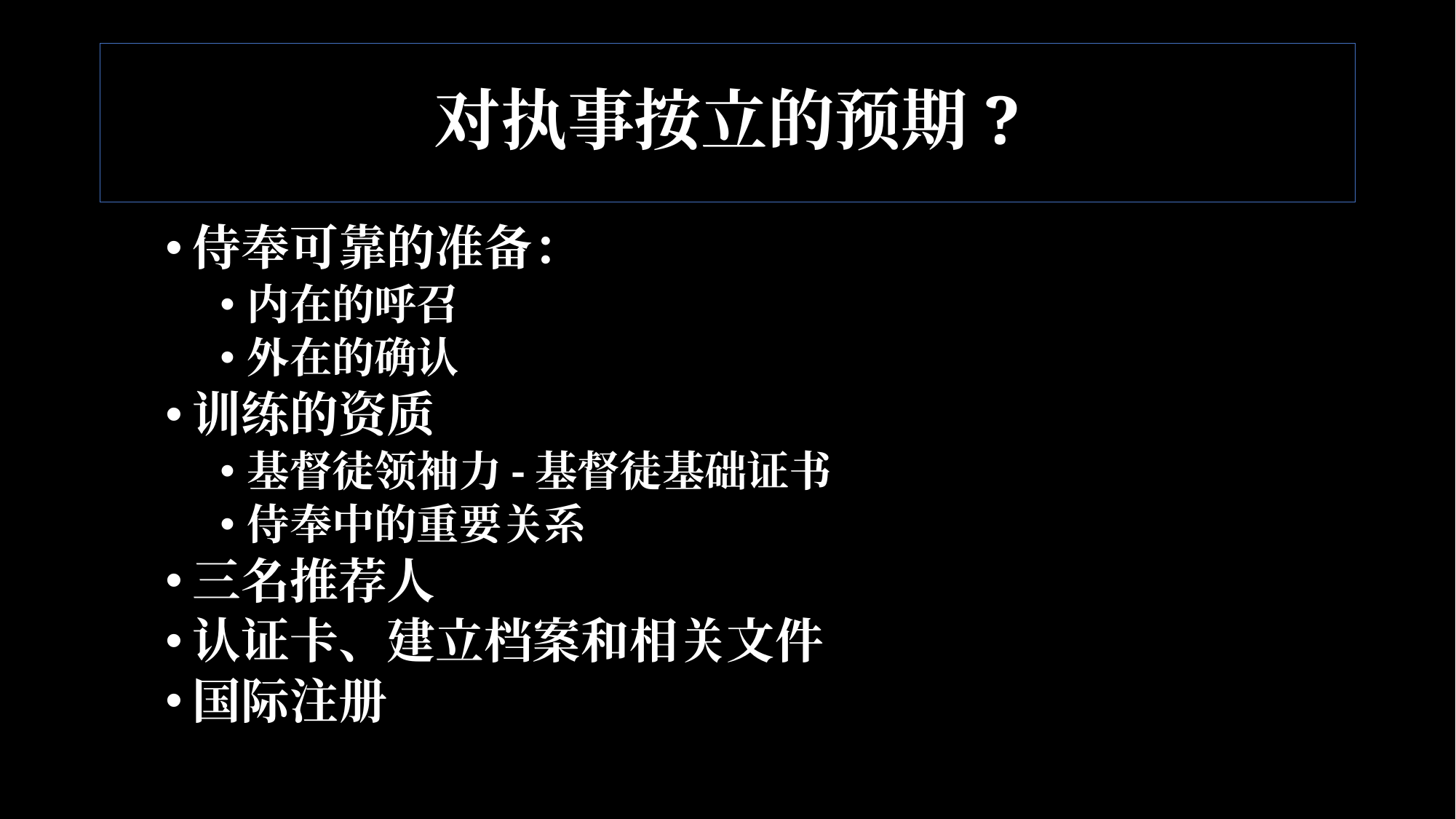

# 对执事按立的预期?
侍奉可靠的准备：
内在的呼召
外在的确认
训练的资质
基督徒领袖力-基督徒基础证书
侍奉中的重要关系
三名推荐人
认证卡、建立档案和相关文件
国际注册